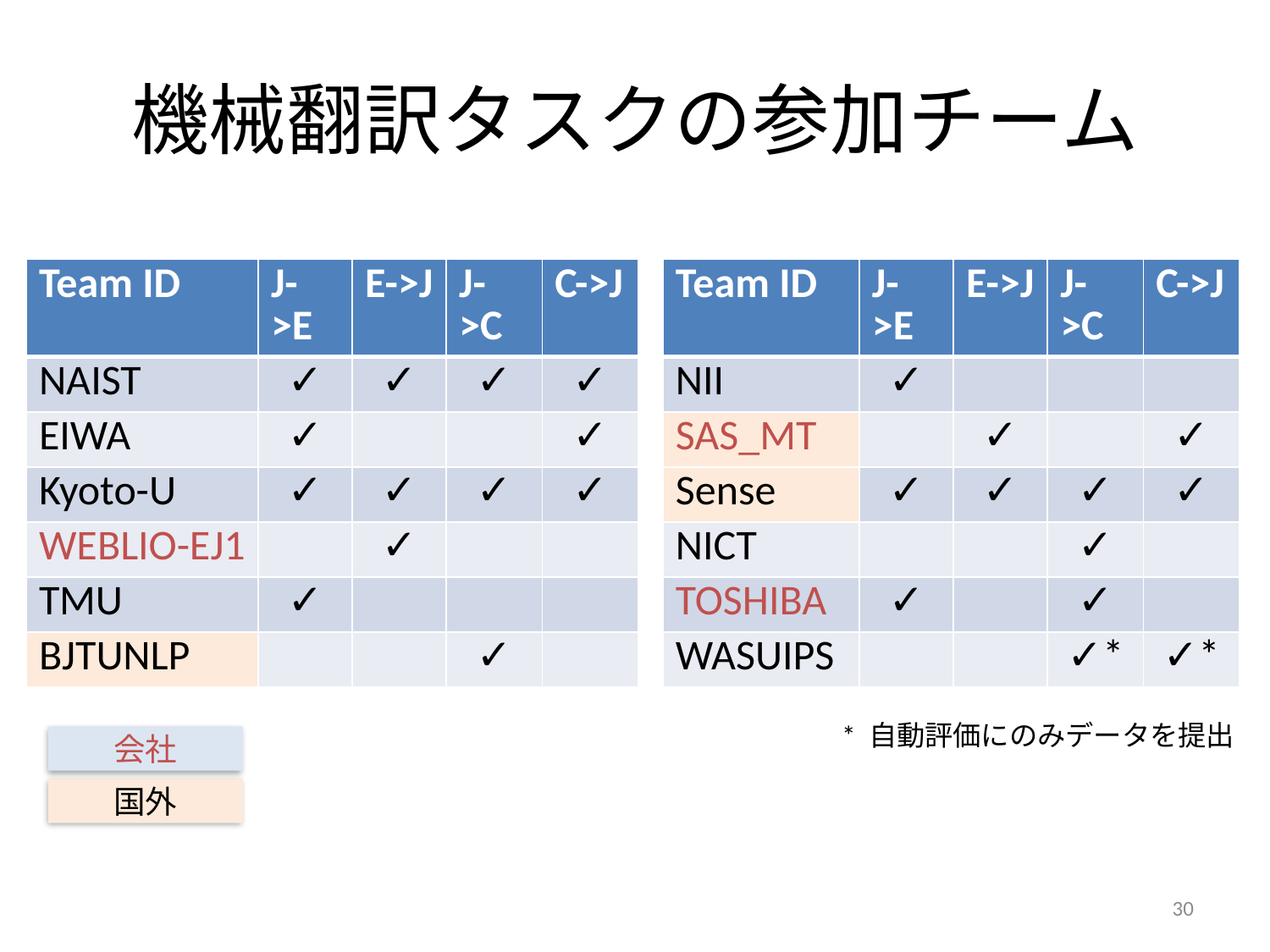

# 機械翻訳タスクの参加チーム
| Team ID | J->E | E->J | J->C | C->J |
| --- | --- | --- | --- | --- |
| NAIST | ✓ | ✓ | ✓ | ✓ |
| EIWA | ✓ |  |  | ✓ |
| Kyoto-U | ✓ | ✓ | ✓ | ✓ |
| WEBLIO-EJ1 |  | ✓ |  |  |
| TMU | ✓ |  |  |  |
| BJTUNLP |  |  | ✓ |  |
| Team ID | J->E | E->J | J->C | C->J |
| --- | --- | --- | --- | --- |
| NII | ✓ |  |  |  |
| SAS\_MT |  | ✓ |  | ✓ |
| Sense | ✓ | ✓ | ✓ | ✓ |
| NICT |  |  | ✓ |  |
| TOSHIBA | ✓ |  | ✓ |  |
| WASUIPS |  |  | ✓\* | ✓\* |
* 自動評価にのみデータを提出
会社
国外
30